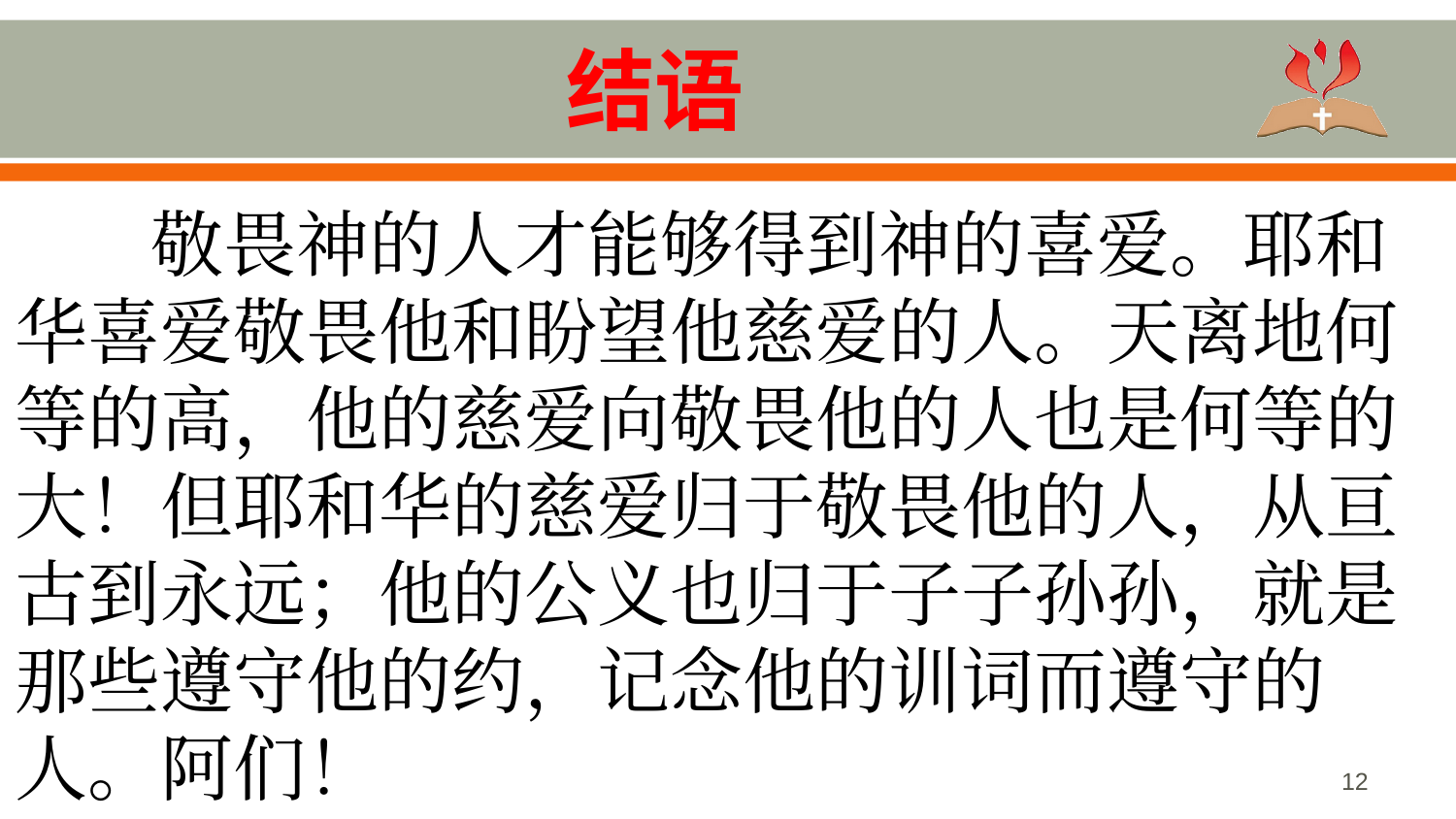

# 结语
敬畏神的人才能够得到神的喜爱。耶和华喜爱敬畏他和盼望他慈爱的人。天离地何等的高，他的慈爱向敬畏他的人也是何等的大！但耶和华的慈爱归于敬畏他的人，从亘古到永远；他的公义也归于子子孙孙，就是那些遵守他的约，记念他的训词而遵守的人。阿们！

12